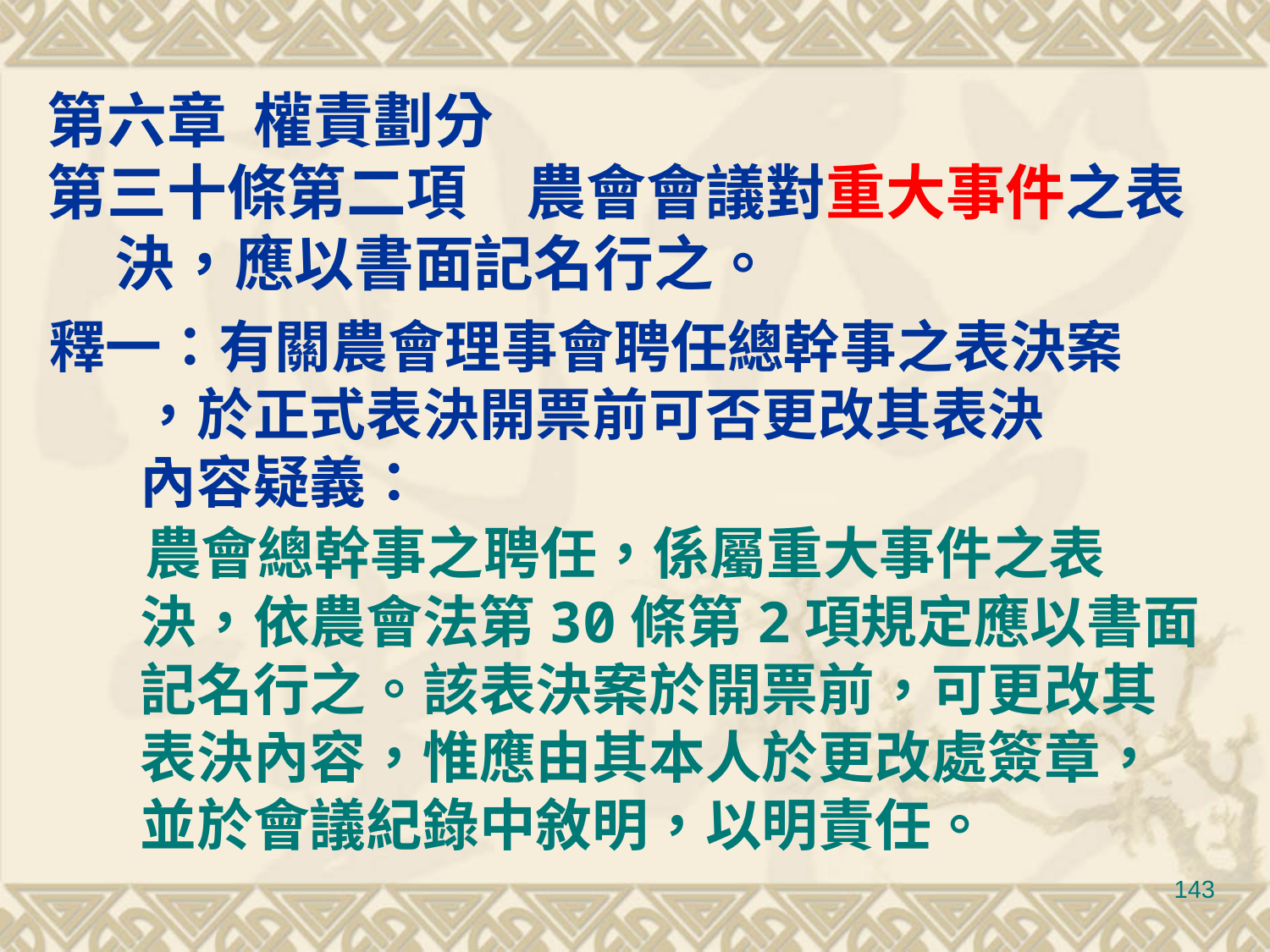

第六章  權責劃分
第三十條第二項　農會會議對重大事件之表決，應以書面記名行之。

釋一：有關農會理事會聘任總幹事之表決案
      ，於正式表決開票前可否更改其表決
      內容疑義：
      農會總幹事之聘任，係屬重大事件之表
      決，依農會法第30條第2項規定應以書面
      記名行之。該表決案於開票前，可更改其
      表決內容，惟應由其本人於更改處簽章，
      並於會議紀錄中敘明，以明責任。
143